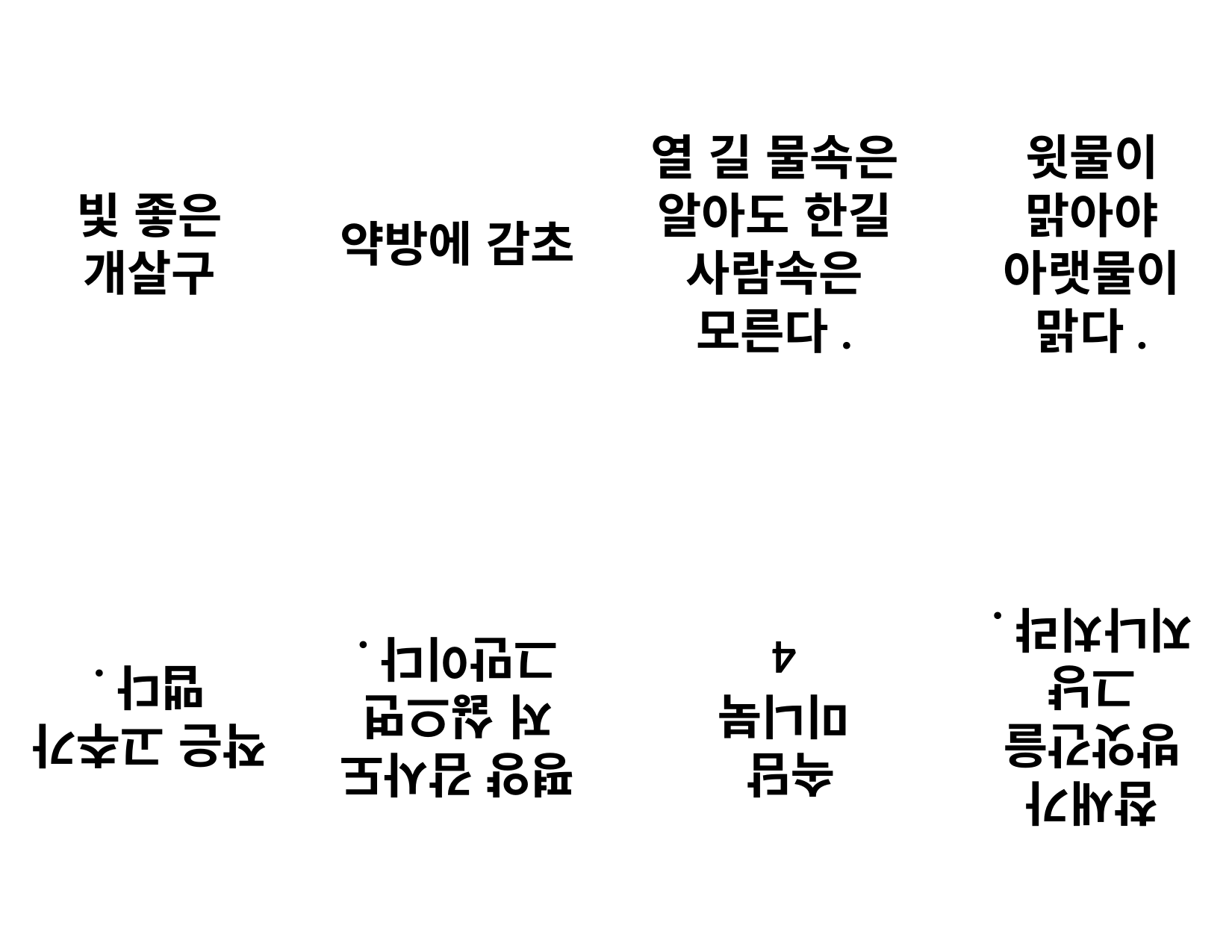

빛 좋은 개살구
약방에 감초
열 길 물속은 알아도 한길 사람속은 모른다.
윗물이 맑아야 아랫물이 맑다.
참새가 방앗간을 그냥 지나치랴.
작은 고추가 맵다.
평양 감사도 저 싫으면 그만이다.
속담
미니북
4